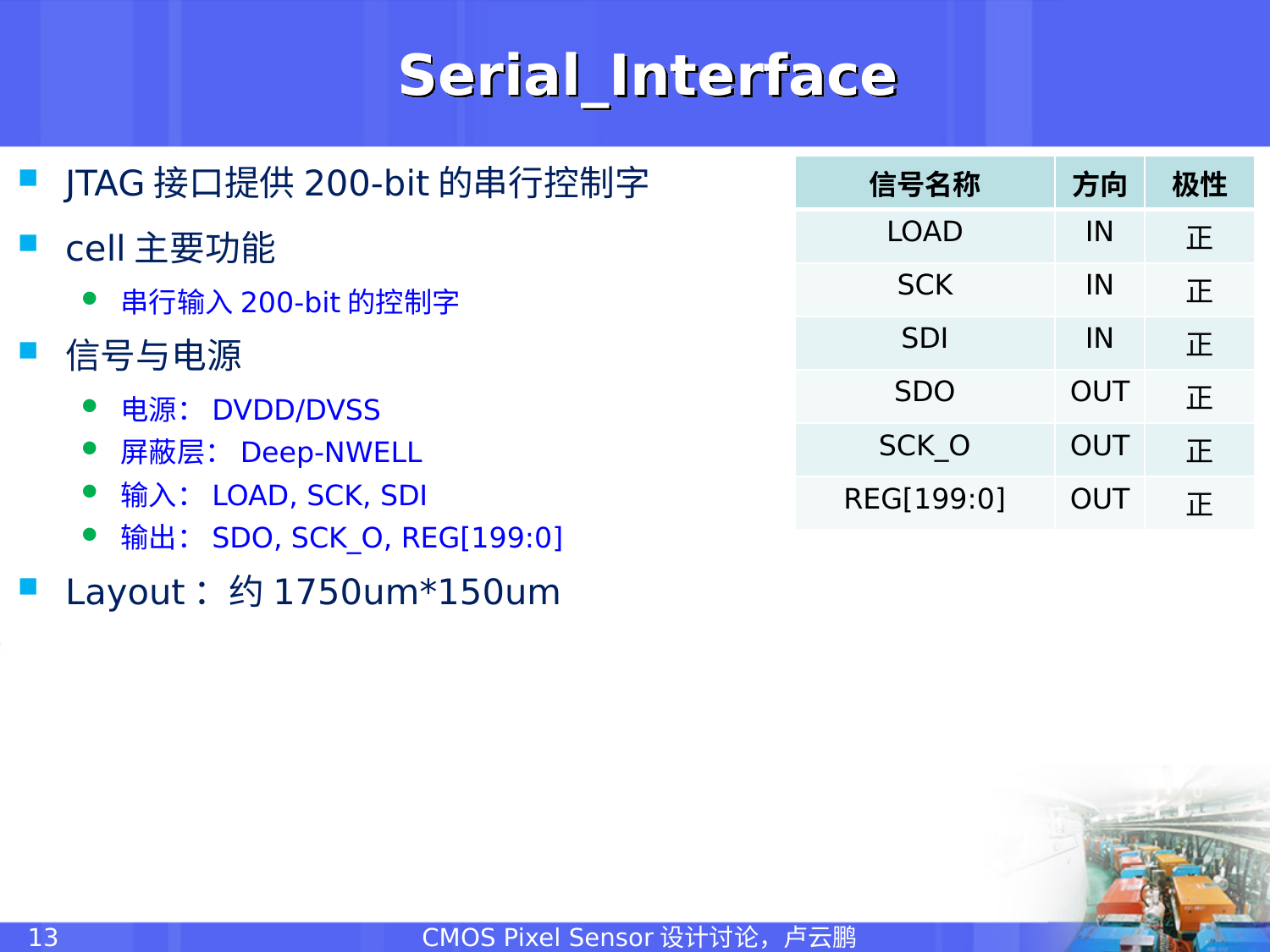

# Serial_Interface
JTAG接口提供200-bit的串行控制字
cell主要功能
串行输入200-bit的控制字
信号与电源
电源：DVDD/DVSS
屏蔽层：Deep-NWELL
输入：LOAD, SCK, SDI
输出：SDO, SCK_O, REG[199:0]
Layout：约1750um*150um
| 信号名称 | 方向 | 极性 |
| --- | --- | --- |
| LOAD | IN | 正 |
| SCK | IN | 正 |
| SDI | IN | 正 |
| SDO | OUT | 正 |
| SCK\_O | OUT | 正 |
| REG[199:0] | OUT | 正 |
CMOS Pixel Sensor设计讨论，卢云鹏
13